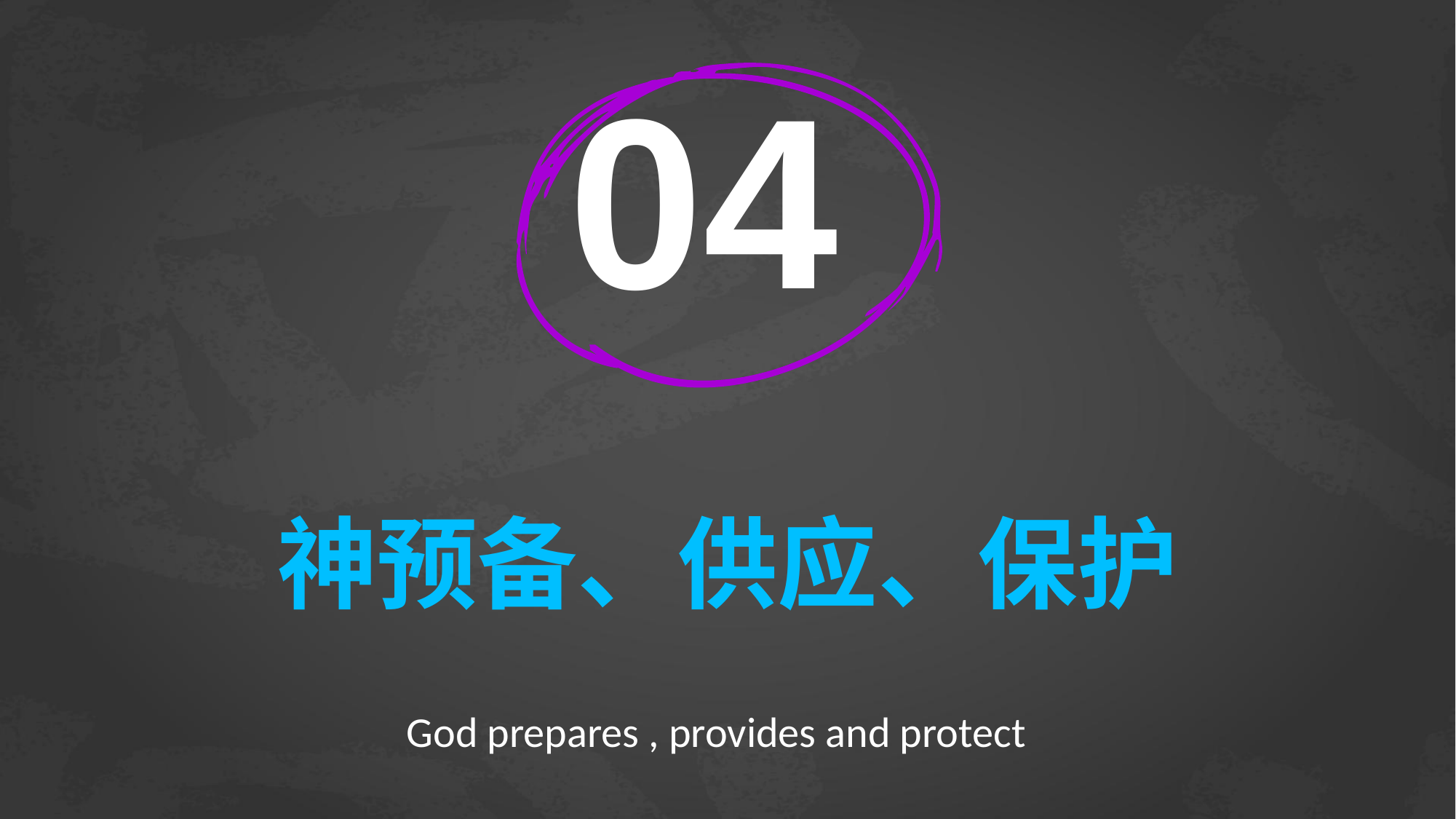

04
# 神预备、供应、保护
God prepares , provides and protect